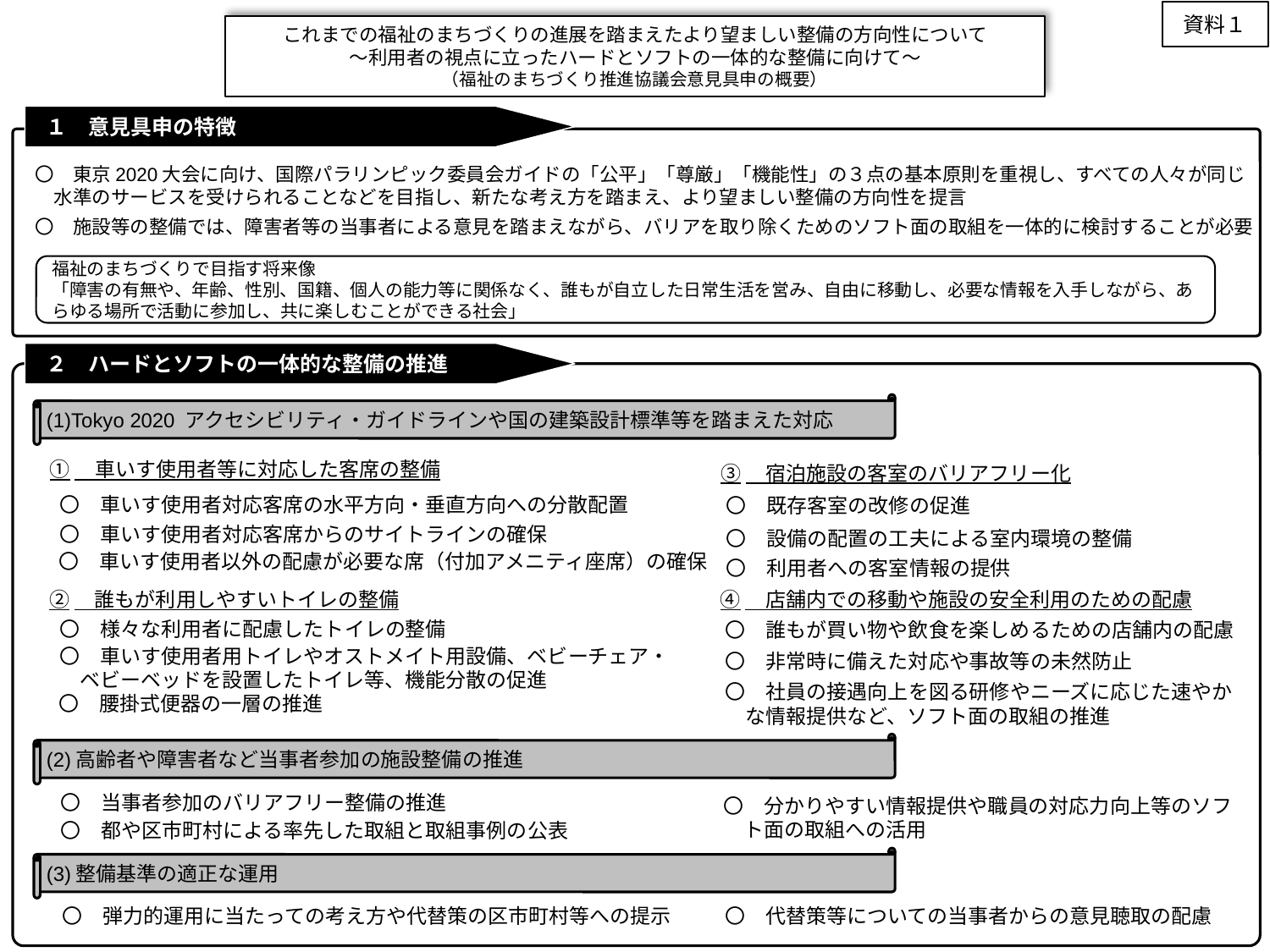

資料１
# これまでの福祉のまちづくりの進展を踏まえたより望ましい整備の方向性について ～利用者の視点に立ったハードとソフトの一体的な整備に向けて～ （福祉のまちづくり推進協議会意見具申の概要）
  １　意見具申の特徴

〇　東京2020大会に向け、国際パラリンピック委員会ガイドの「公平」「尊厳」「機能性」の３点の基本原則を重視し、すべての人々が同じ
　水準のサービスを受けられることなどを目指し、新たな考え方を踏まえ、より望ましい整備の方向性を提言
〇　施設等の整備では、障害者等の当事者による意見を踏まえながら、バリアを取り除くためのソフト面の取組を一体的に検討することが必要
福祉のまちづくりで目指す将来像
「障害の有無や、年齢、性別、国籍、個人の能力等に関係なく、誰もが自立した日常生活を営み、自由に移動し、必要な情報を入手しながら、あらゆる場所で活動に参加し、共に楽しむことができる社会」
  ２　ハードとソフトの一体的な整備の推進

(1)Tokyo 2020 アクセシビリティ・ガイドラインや国の建築設計標準等を踏まえた対応
①　車いす使用者等に対応した客席の整備
③　宿泊施設の客室のバリアフリー化
〇　既存客室の改修の促進
〇　車いす使用者対応客席の水平方向・垂直方向への分散配置
〇　車いす使用者対応客席からのサイトラインの確保
〇　設備の配置の工夫による室内環境の整備
〇　車いす使用者以外の配慮が必要な席（付加アメニティ座席）の確保
〇　利用者への客室情報の提供
②　誰もが利用しやすいトイレの整備
④　店舗内での移動や施設の安全利用のための配慮
〇　様々な利用者に配慮したトイレの整備
〇　誰もが買い物や飲食を楽しめるための店舗内の配慮
〇　車いす使用者用トイレやオストメイト用設備、ベビーチェア・
　ベビーベッドを設置したトイレ等、機能分散の促進
〇　非常時に備えた対応や事故等の未然防止
〇　社員の接遇向上を図る研修やニーズに応じた速やか
　な情報提供など、ソフト面の取組の推進
〇　腰掛式便器の一層の推進
(2)高齢者や障害者など当事者参加の施設整備の推進
〇　当事者参加のバリアフリー整備の推進
〇　分かりやすい情報提供や職員の対応力向上等のソフ
　ト面の取組への活用
〇　都や区市町村による率先した取組と取組事例の公表
(3)整備基準の適正な運用
〇　弾力的運用に当たっての考え方や代替策の区市町村等への提示
〇　代替策等についての当事者からの意見聴取の配慮